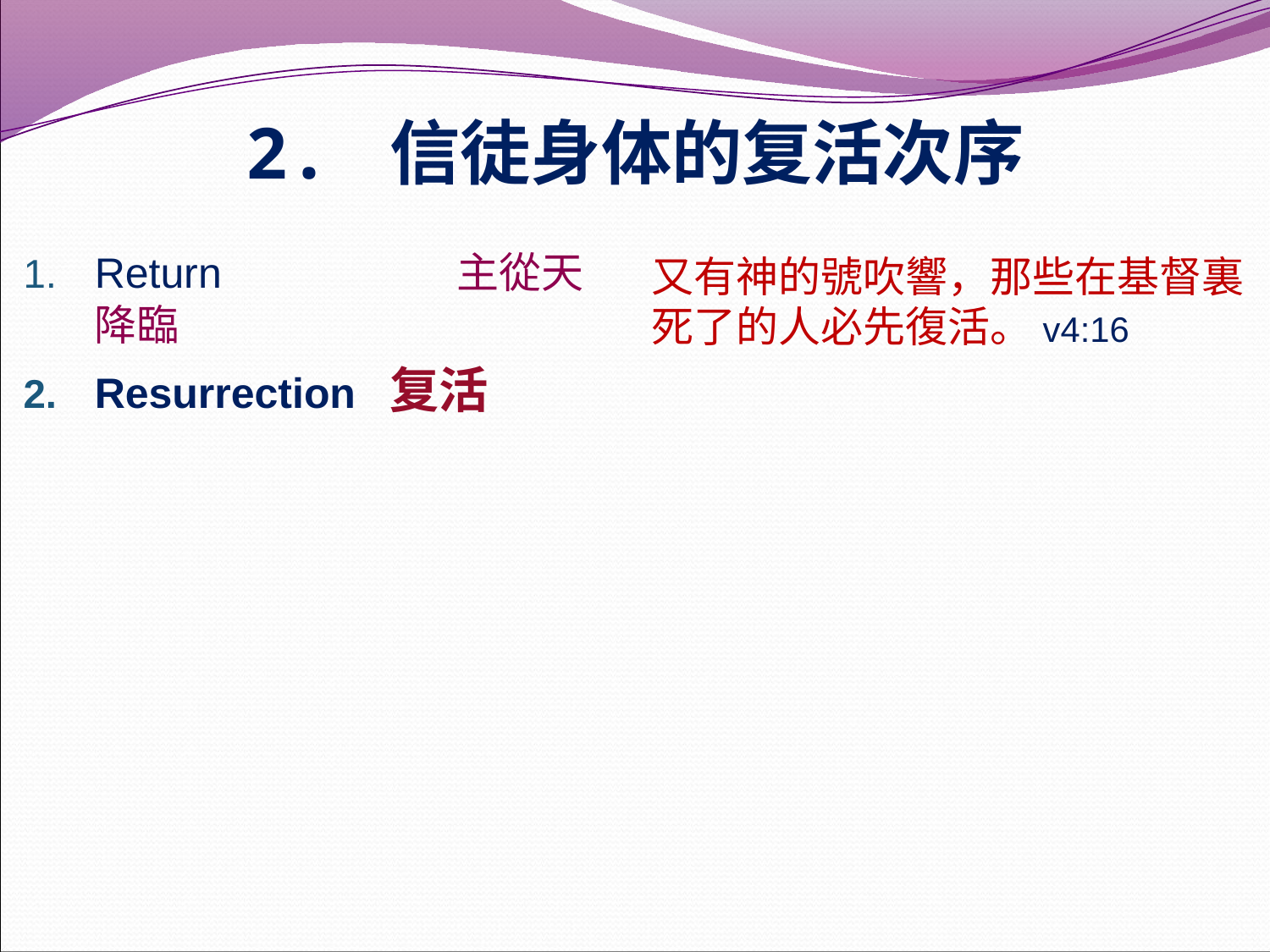

# 2. 信徒身体的复活次序
Return 	       主從天降臨
Resurrection  复活

又有神的號吹響，那些在基督裏死了的人必先復活。v4:16